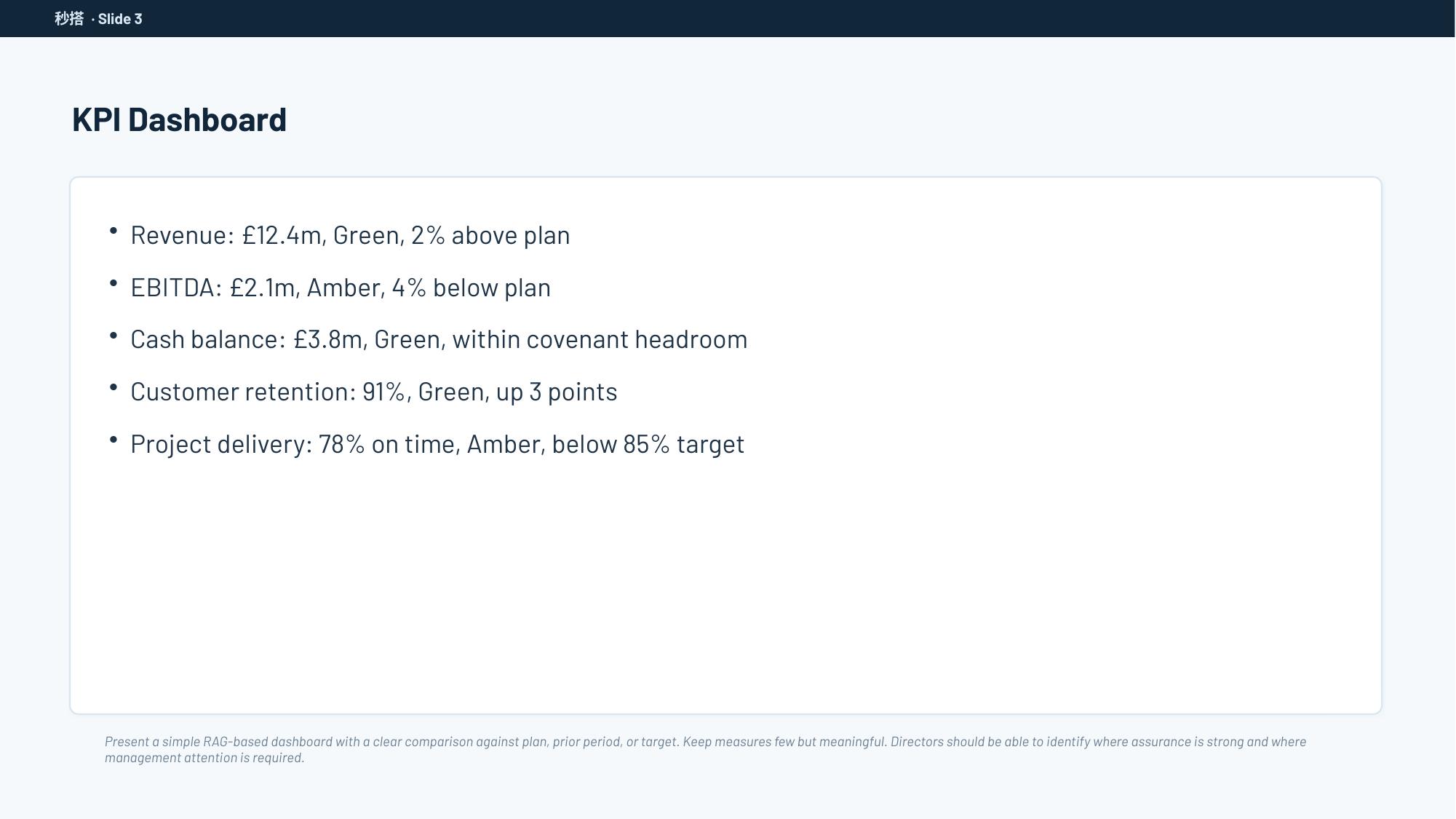

秒搭 · Slide 3
KPI Dashboard

Revenue: £12.4m, Green, 2% above plan
EBITDA: £2.1m, Amber, 4% below plan
Cash balance: £3.8m, Green, within covenant headroom
Customer retention: 91%, Green, up 3 points
Project delivery: 78% on time, Amber, below 85% target
Present a simple RAG-based dashboard with a clear comparison against plan, prior period, or target. Keep measures few but meaningful. Directors should be able to identify where assurance is strong and where management attention is required.